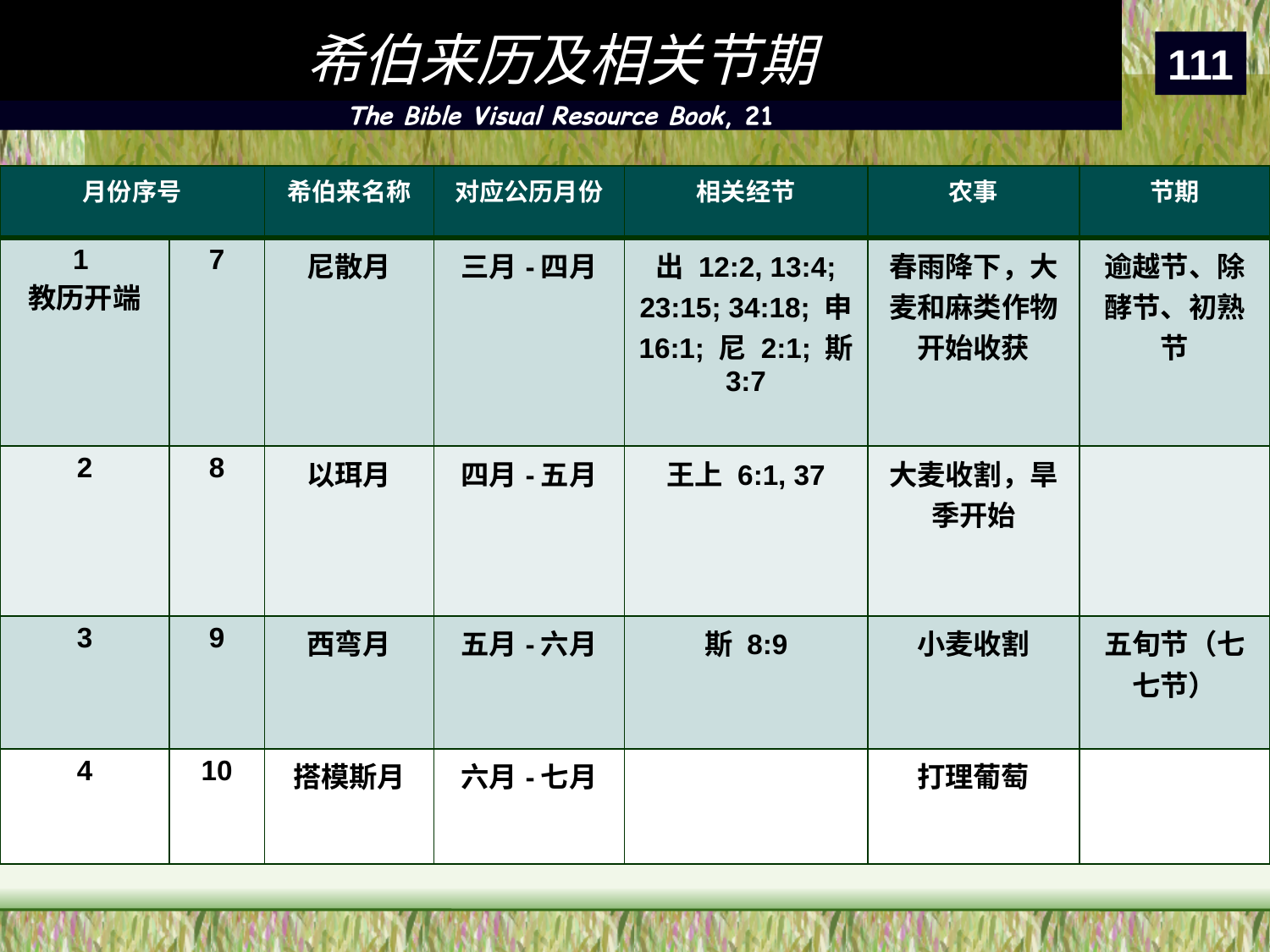

希伯来历及相关节期
111
The Bible Visual Resource Book, 21
| 月份序号 |  | 希伯来名称 | 对应公历月份 | 相关经节 | 农事 | 节期 |
| --- | --- | --- | --- | --- | --- | --- |
| 1 教历开端 | 7 | 尼散月 | 三月-四月 | 出 12:2, 13:4; 23:15; 34:18; 申 16:1; 尼 2:1; 斯 3:7 | 春雨降下，大麦和麻类作物开始收获 | 逾越节、除酵节、初熟节 |
| 2 | 8 | 以珥月 | 四月-五月 | 王上 6:1, 37 | 大麦收割，旱季开始 |  |
| 3 | 9 | 西弯月 | 五月-六月 | 斯 8:9 | 小麦收割 | 五旬节（七七节） |
| 4 | 10 | 搭模斯月 | 六月-七月 |  | 打理葡萄 |  |